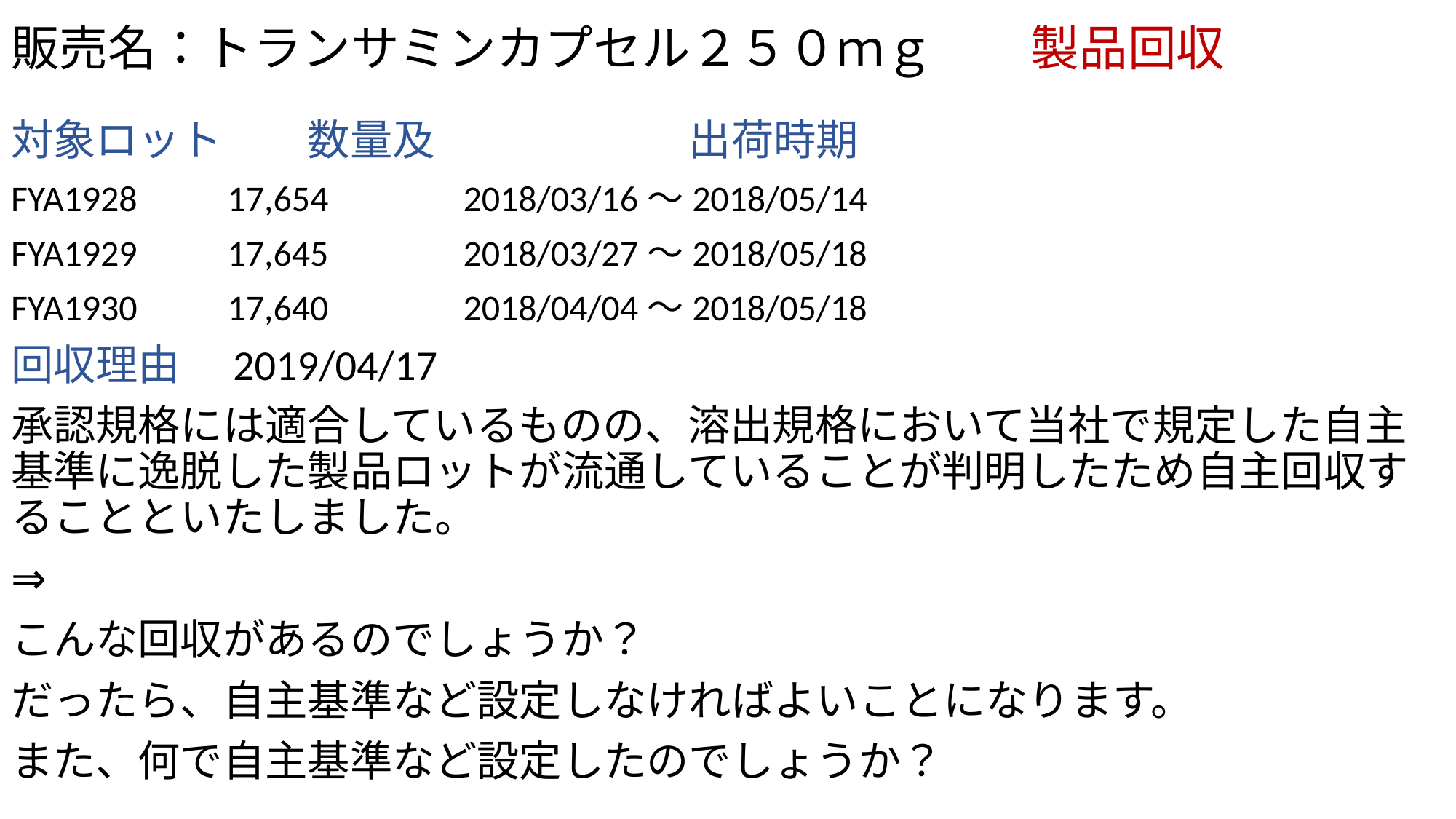

# 販売名：トランサミンカプセル２５０ｍｇ　　製品回収
対象ロット　　数量及　　　　　　出荷時期
FYA1928　　17,654　 　　2018/03/16～2018/05/14
FYA1929　　17,645　 　　2018/03/27～2018/05/18
FYA1930　　17,640　 　　2018/04/04～2018/05/18
回収理由　2019/04/17
承認規格には適合しているものの、溶出規格において当社で規定した自主基準に逸脱した製品ロットが流通していることが判明したため自主回収することといたしました。
⇒
こんな回収があるのでしょうか？
だったら、自主基準など設定しなければよいことになります。
また、何で自主基準など設定したのでしょうか？